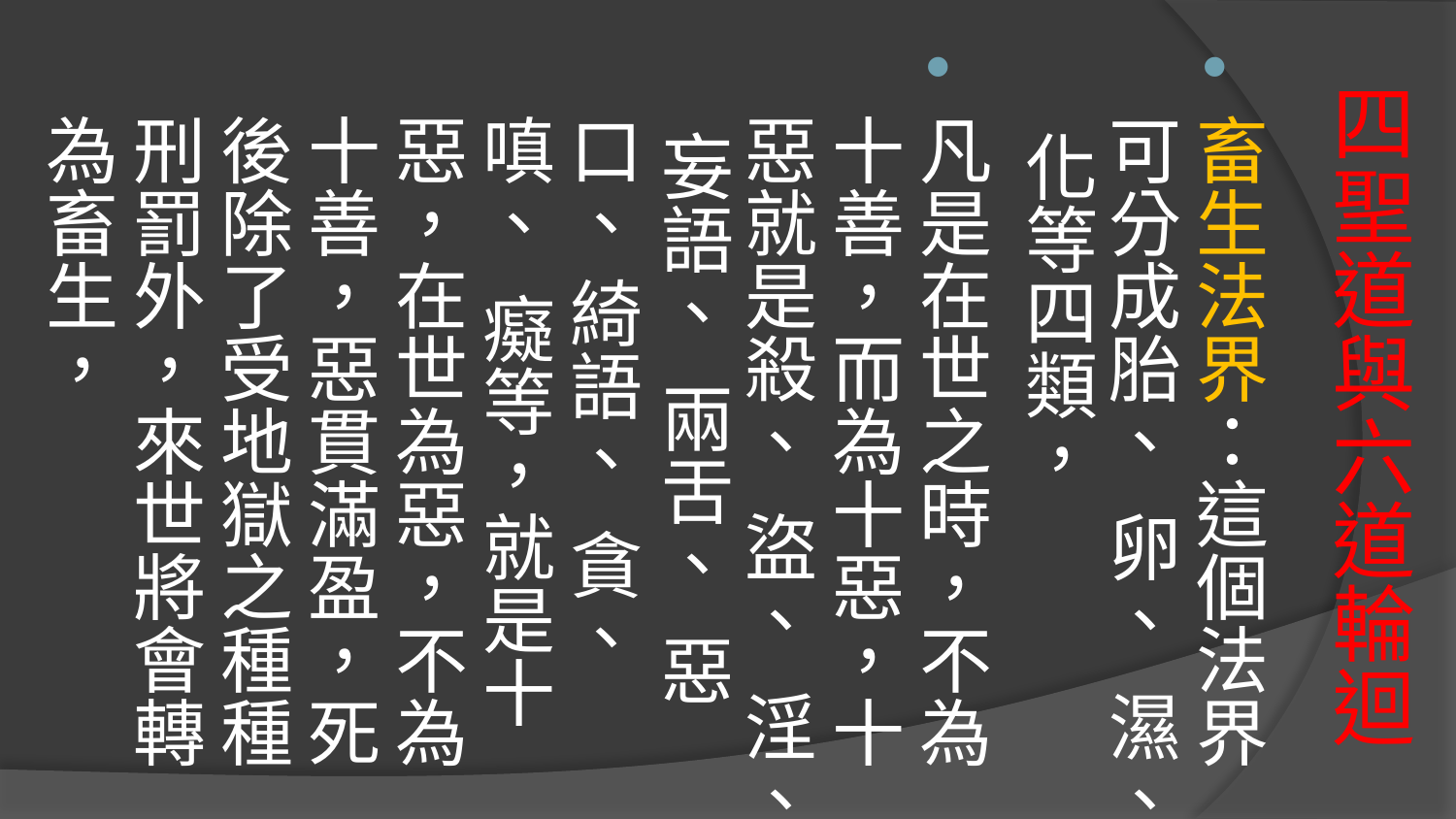

畜生法界：這個法界可分成胎、  卵、  濕、 化等四類，
凡是在世之時，不為十善，而為十惡，十惡就是殺、  盜、  淫、 妄語、  兩舌、  惡口、 綺語、  貪、  嗔、  癡等，就是十惡，在世為惡，不為十善，惡貫滿盈，死後除了受地獄之種種刑罰外，來世將會轉為畜生，
# 四聖道與六道輪迴